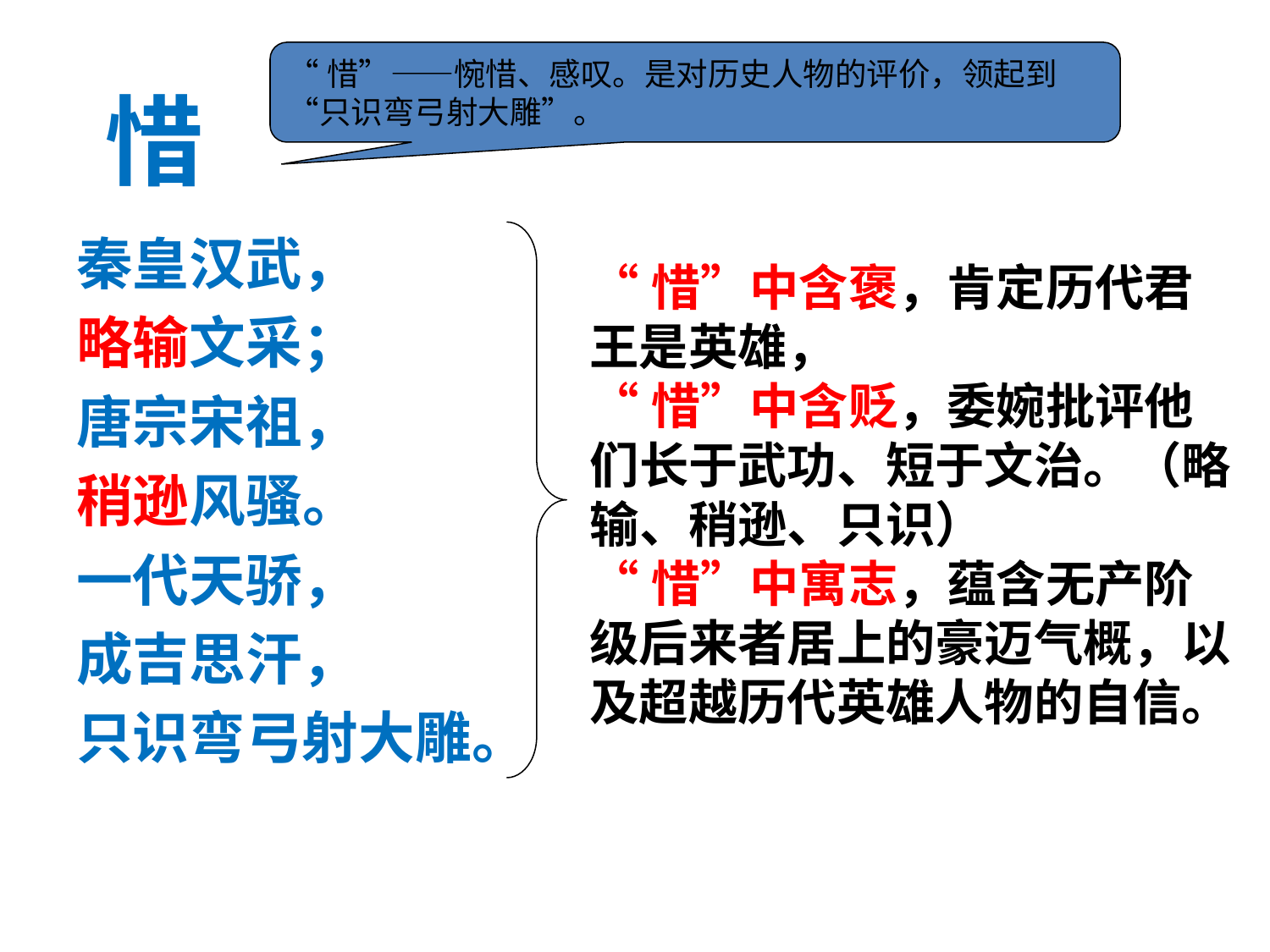

“惜”——惋惜、感叹。是对历史人物的评价，领起到“只识弯弓射大雕”。
# 惜

秦皇汉武，
略输文采；
唐宗宋祖，
稍逊风骚。
一代天骄，
成吉思汗，
只识弯弓射大雕。

“惜”中含褒，肯定历代君王是英雄，
“惜”中含贬，委婉批评他们长于武功、短于文治。（略输、稍逊、只识）
“惜”中寓志，蕴含无产阶级后来者居上的豪迈气概，以及超越历代英雄人物的自信。